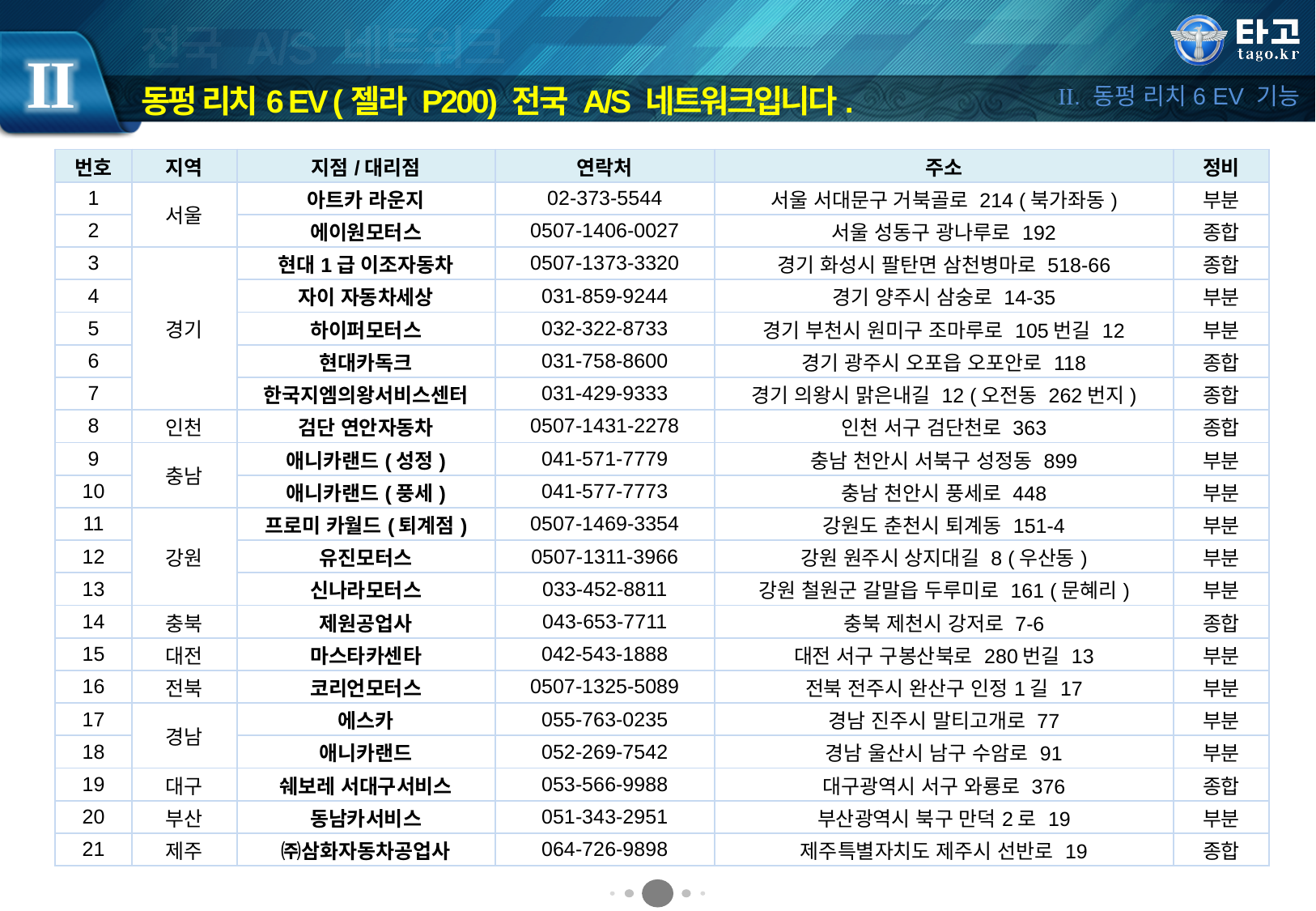

전국 A/S 네트워크
동펑 리치6 EV (젤라 P200) 전국 A/S 네트워크입니다.
| 번호 | 지역 | 지점/대리점 | 연락처 | 주소 | 정비 |
| --- | --- | --- | --- | --- | --- |
| 1 | 서울 | 아트카 라운지 | 02-373-5544 | 서울 서대문구 거북골로 214 (북가좌동) | 부분 |
| 2 |  | 에이원모터스 | 0507-1406-0027 | 서울 성동구 광나루로 192 | 종합 |
| 3 | 경기 | 현대1급 이조자동차 | 0507-1373-3320 | 경기 화성시 팔탄면 삼천병마로 518-66 | 종합 |
| 4 |  | 자이 자동차세상 | 031-859-9244 | 경기 양주시 삼숭로 14-35 | 부분 |
| 5 |  | 하이퍼모터스 | 032-322-8733 | 경기 부천시 원미구 조마루로 105번길 12 | 부분 |
| 6 |  | 현대카독크 | 031-758-8600 | 경기 광주시 오포읍 오포안로 118 | 종합 |
| 7 |  | 한국지엠의왕서비스센터 | 031-429-9333 | 경기 의왕시 맑은내길 12 (오전동 262번지) | 종합 |
| 8 | 인천 | 검단 연안자동차 | 0507-1431-2278 | 인천 서구 검단천로 363 | 종합 |
| 9 | 충남 | 애니카랜드(성정) | 041-571-7779 | 충남 천안시 서북구 성정동 899 | 부분 |
| 10 |  | 애니카랜드(풍세) | 041-577-7773 | 충남 천안시 풍세로 448 | 부분 |
| 11 | 강원 | 프로미 카월드(퇴계점) | 0507-1469-3354 | 강원도 춘천시 퇴계동 151-4 | 부분 |
| 12 |  | 유진모터스 | 0507-1311-3966 | 강원 원주시 상지대길 8 (우산동) | 부분 |
| 13 |  | 신나라모터스 | 033-452-8811 | 강원 철원군 갈말읍 두루미로 161 (문혜리) | 부분 |
| 14 | 충북 | 제원공업사 | 043-653-7711 | 충북 제천시 강저로 7-6 | 종합 |
| 15 | 대전 | 마스타카센타 | 042-543-1888 | 대전 서구 구봉산북로 280번길 13 | 부분 |
| 16 | 전북 | 코리언모터스 | 0507-1325-5089 | 전북 전주시 완산구 인정1길 17 | 부분 |
| 17 | 경남 | 에스카 | 055-763-0235 | 경남 진주시 말티고개로 77 | 부분 |
| 18 |  | 애니카랜드 | 052-269-7542 | 경남 울산시 남구 수암로 91 | 부분 |
| 19 | 대구 | 쉐보레 서대구서비스 | 053-566-9988 | 대구광역시 서구 와룡로 376 | 종합 |
| 20 | 부산 | 동남카서비스 | 051-343-2951 | 부산광역시 북구 만덕2로 19 | 부분 |
| 21 | 제주 | ㈜삼화자동차공업사 | 064-726-9898 | 제주특별자치도 제주시 선반로 19 | 종합 |